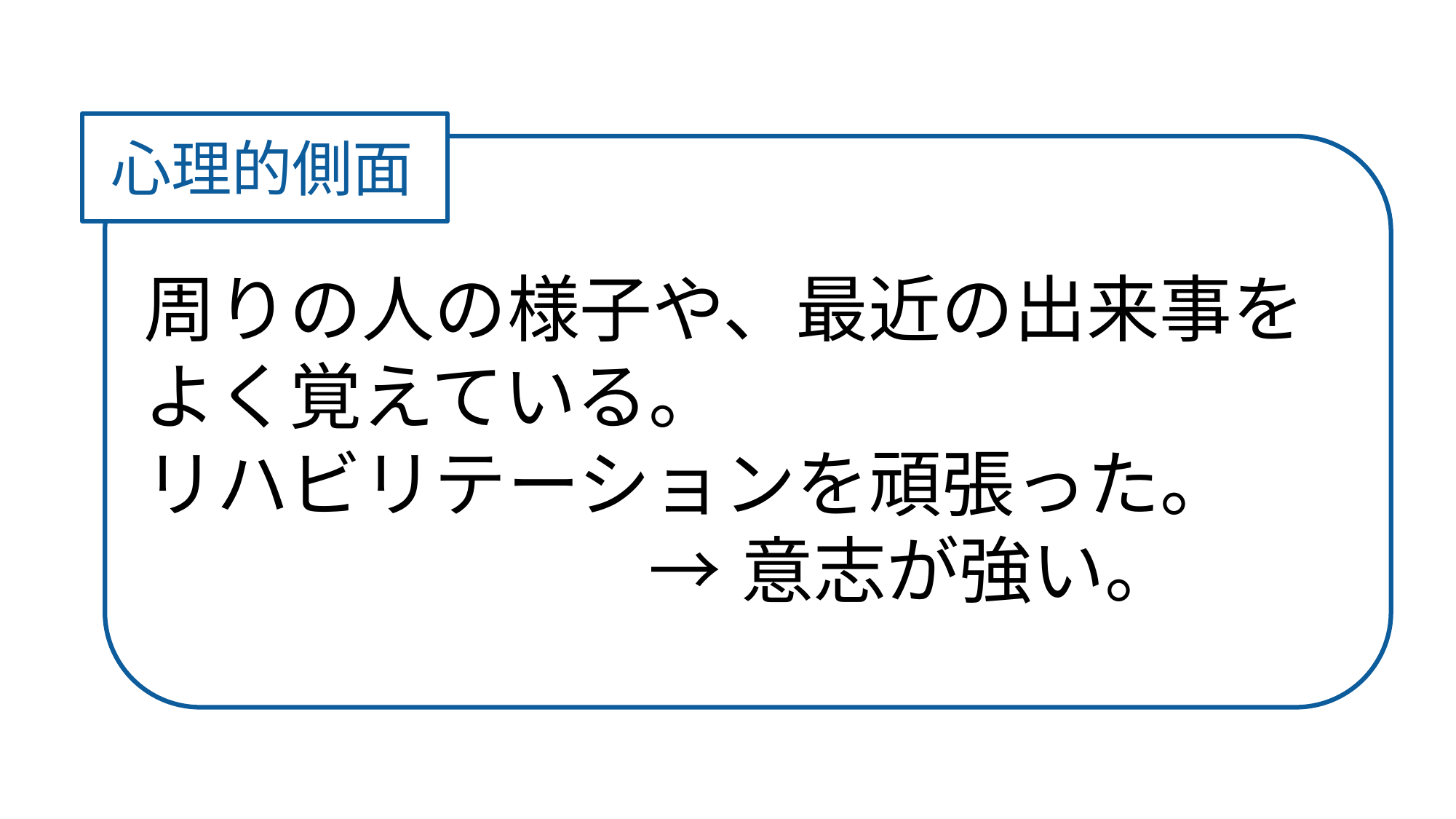

心理的側面
周りの人の様子や、最近の出来事を
よく覚えている。
リハビリテーションを頑張った。
                               →意志が強い。